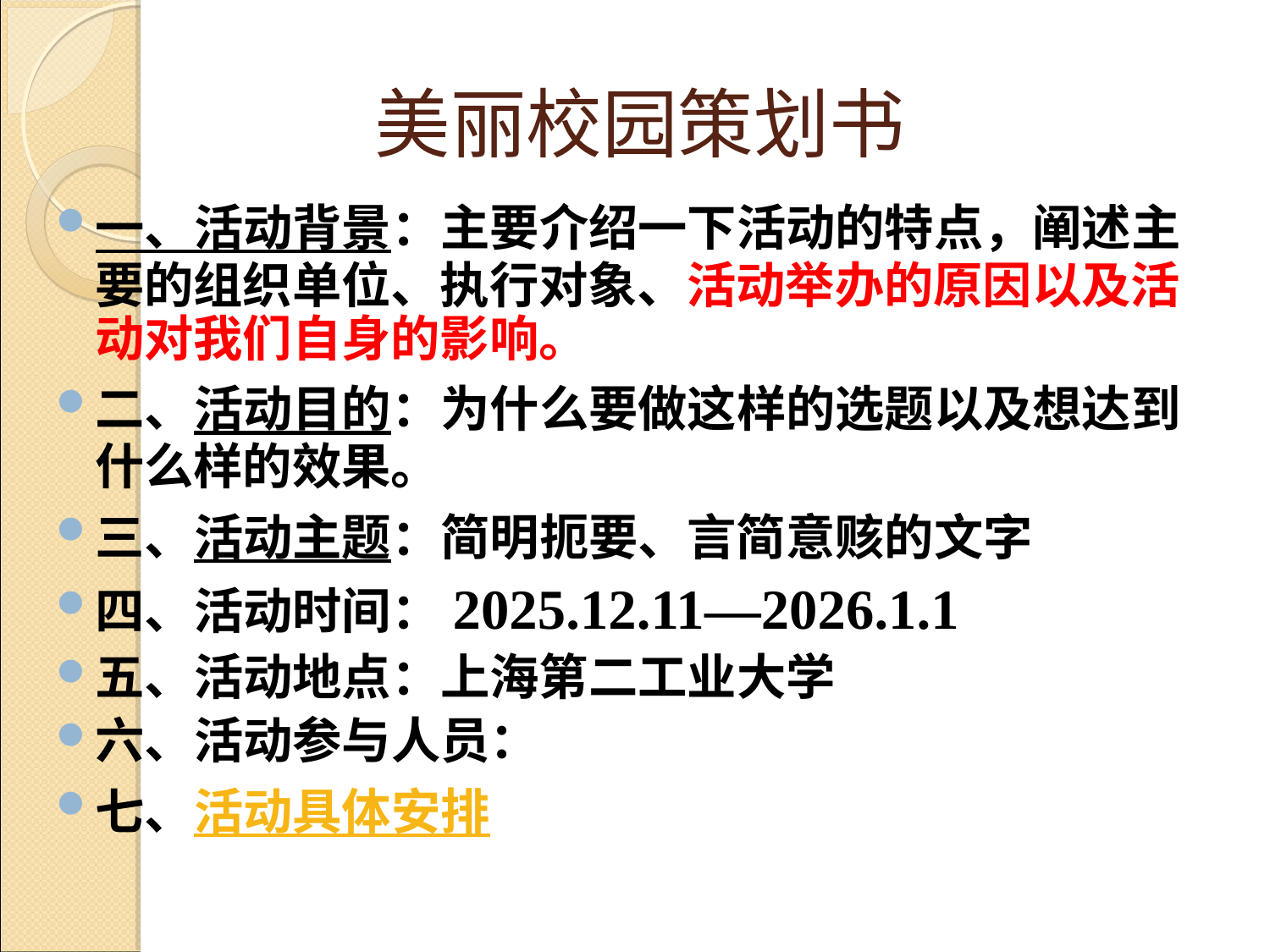

美丽校园策划书
一、活动背景：主要介绍一下活动的特点，阐述主要的组织单位、执行对象、活动举办的原因以及活动对我们自身的影响。
二、活动目的：为什么要做这样的选题以及想达到什么样的效果。
三、活动主题：简明扼要、言简意赅的文字
四、活动时间：2025.12.11—2026.1.1
五、活动地点：上海第二工业大学
六、活动参与人员：
七、活动具体安排